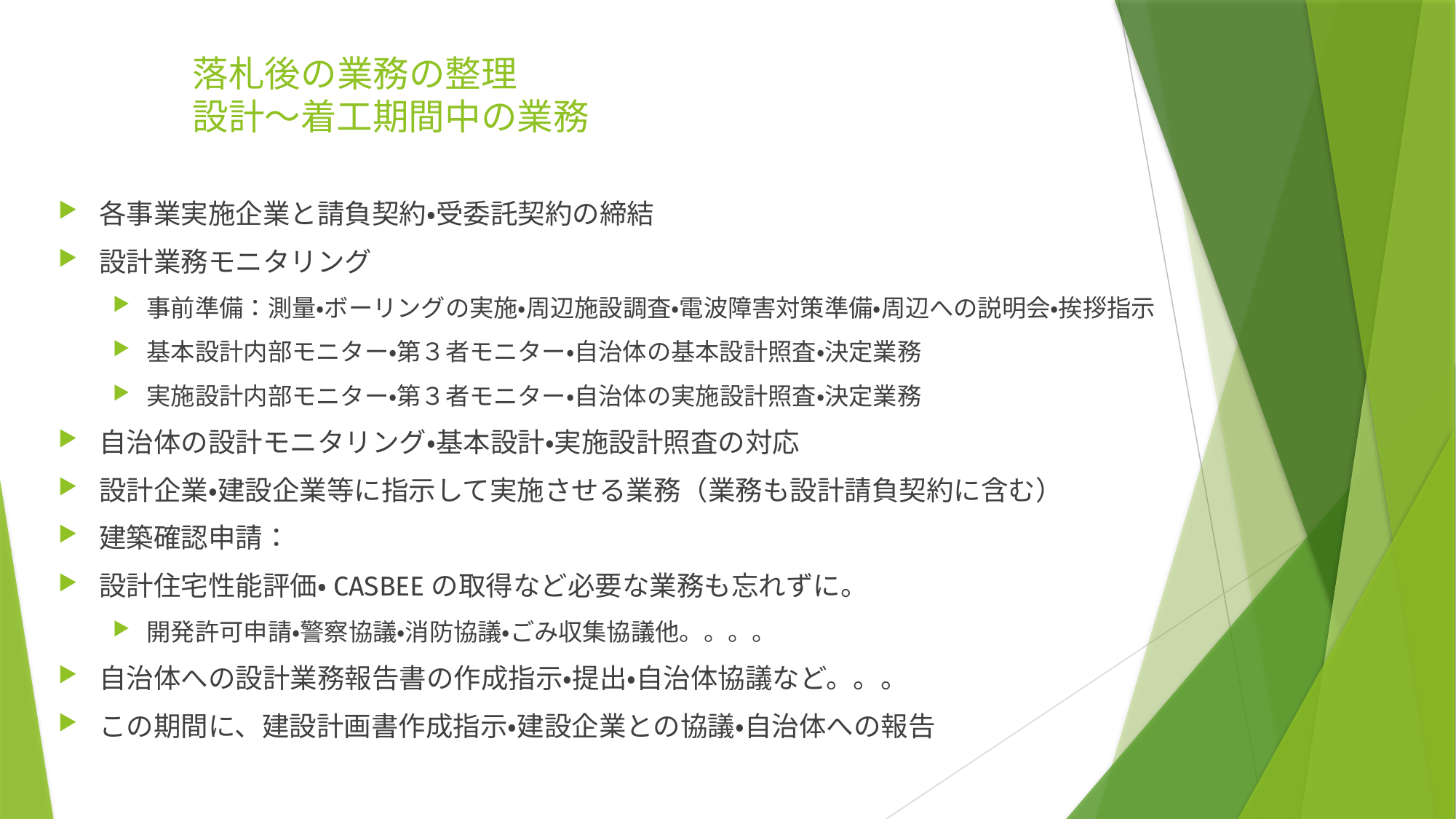

# 落札後の業務の整理 設計～着工期間中の業務
各事業実施企業と請負契約・受委託契約の締結
設計業務モニタリング
事前準備：測量・ボーリングの実施・周辺施設調査・電波障害対策準備・周辺への説明会・挨拶指示
基本設計内部モニター・第３者モニター・自治体の基本設計照査・決定業務
実施設計内部モニター・第３者モニター・自治体の実施設計照査・決定業務
自治体の設計モニタリング・基本設計・実施設計照査の対応
設計企業・建設企業等に指示して実施させる業務（業務も設計請負契約に含む）
建築確認申請：
設計住宅性能評価・CASBEEの取得など必要な業務も忘れずに。
開発許可申請・警察協議・消防協議・ごみ収集協議他。。。。
自治体への設計業務報告書の作成指示・提出・自治体協議など。。。
この期間に、建設計画書作成指示・建設企業との協議・自治体への報告